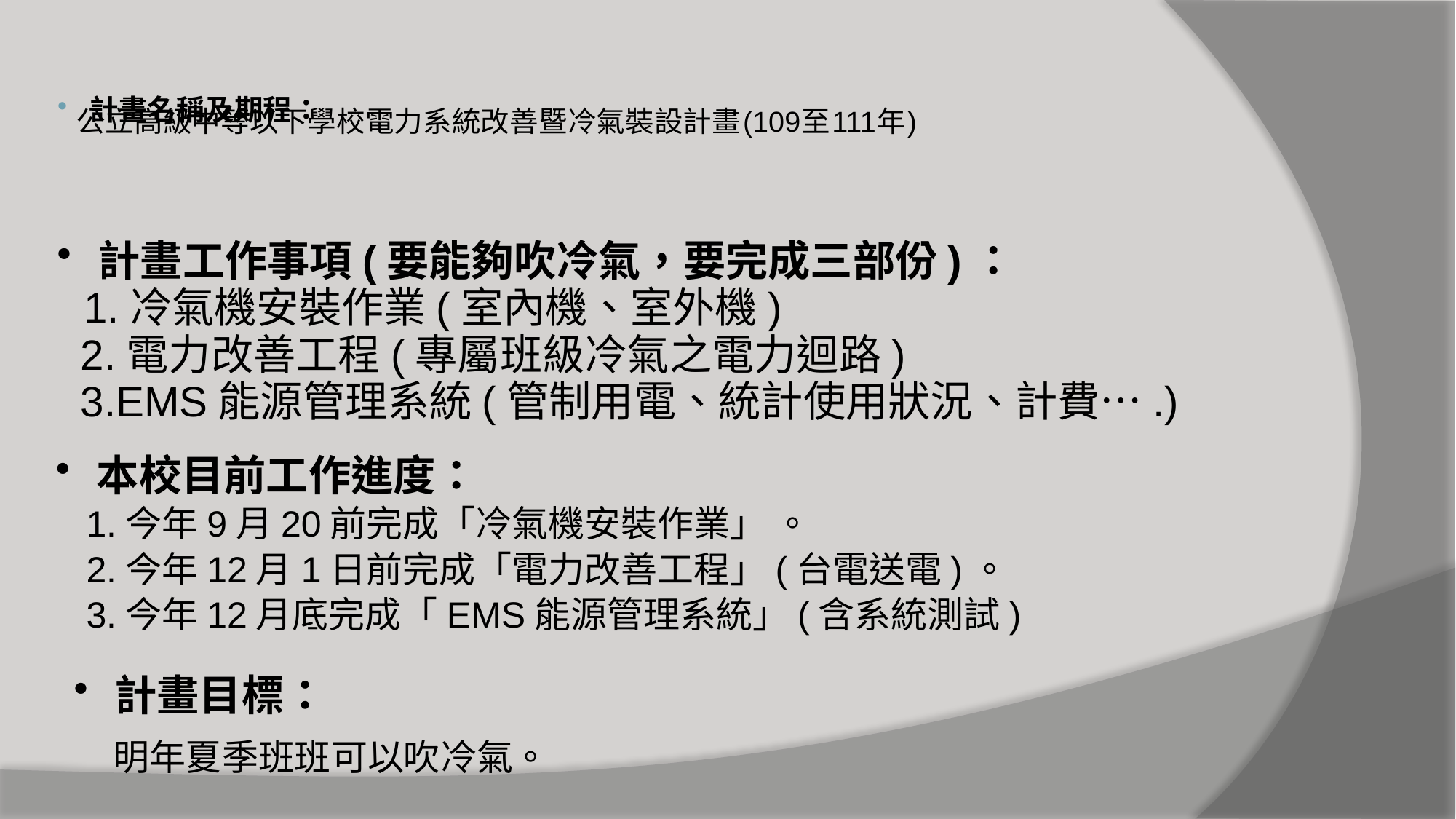

# 總務處宣導
計畫名稱及期程：
   公立高級中等以下學校電力系統改善暨冷氣裝設計畫(109至111年)

計畫工作事項(要能夠吹冷氣，要完成三部份)：
  1.冷氣機安裝作業(室內機、室外機)
  2.電力改善工程(專屬班級冷氣之電力迴路)
  3.EMS能源管理系統(管制用電、統計使用狀況、計費….)

本校目前工作進度：
   1.今年9月20前完成「冷氣機安裝作業」 。
   2.今年12月1日前完成「電力改善工程」(台電送電)。
   3.今年12月底完成「EMS能源管理系統」(含系統測試)

計畫目標：
   明年夏季班班可以吹冷氣。